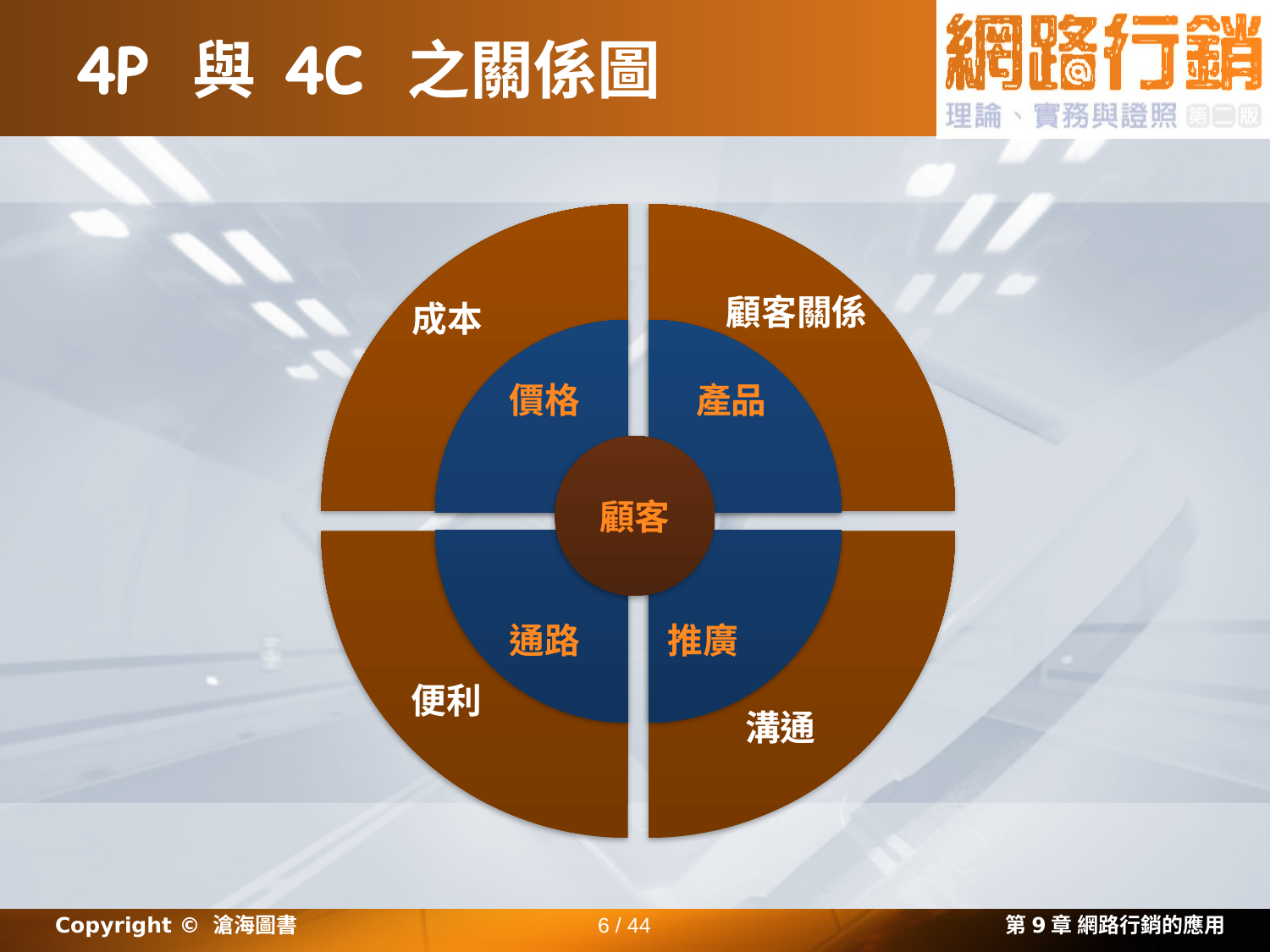

# 4P 與 4C 之關係圖
成本

   顧客關係

便利

溝通
價格

產品

通路

推廣
顧客
Copyright © 滄海圖書
6 / 44
第9章 網路行銷的應用